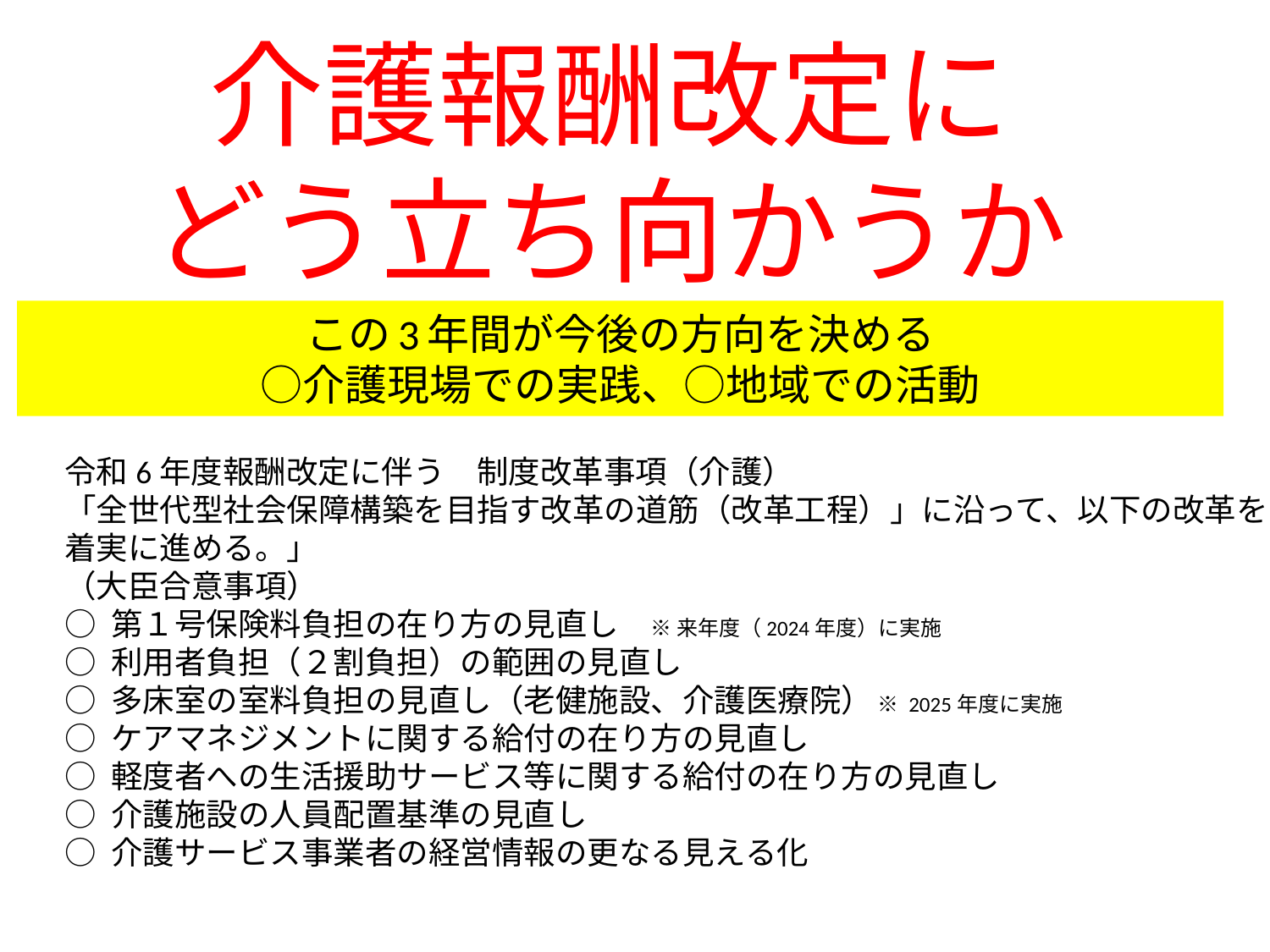

# 介護報酬改定に どう立ち向かうか
この3年間が今後の方向を決める
○介護現場での実践、○地域での活動
令和6年度報酬改定に伴う　制度改革事項（介護）
「全世代型社会保障構築を目指す改革の道筋（改革工程）」に沿って、以下の改革を着実に進める。」
（大臣合意事項）
○ 第１号保険料負担の在り方の見直し　※ 来年度（2024年度）に実施
○ 利用者負担（２割負担）の範囲の見直し
○ 多床室の室料負担の見直し（老健施設、介護医療院） ※ 2025年度に実施
○ ケアマネジメントに関する給付の在り方の見直し
○ 軽度者への生活援助サービス等に関する給付の在り方の見直し
○ 介護施設の人員配置基準の見直し
○ 介護サービス事業者の経営情報の更なる見える化